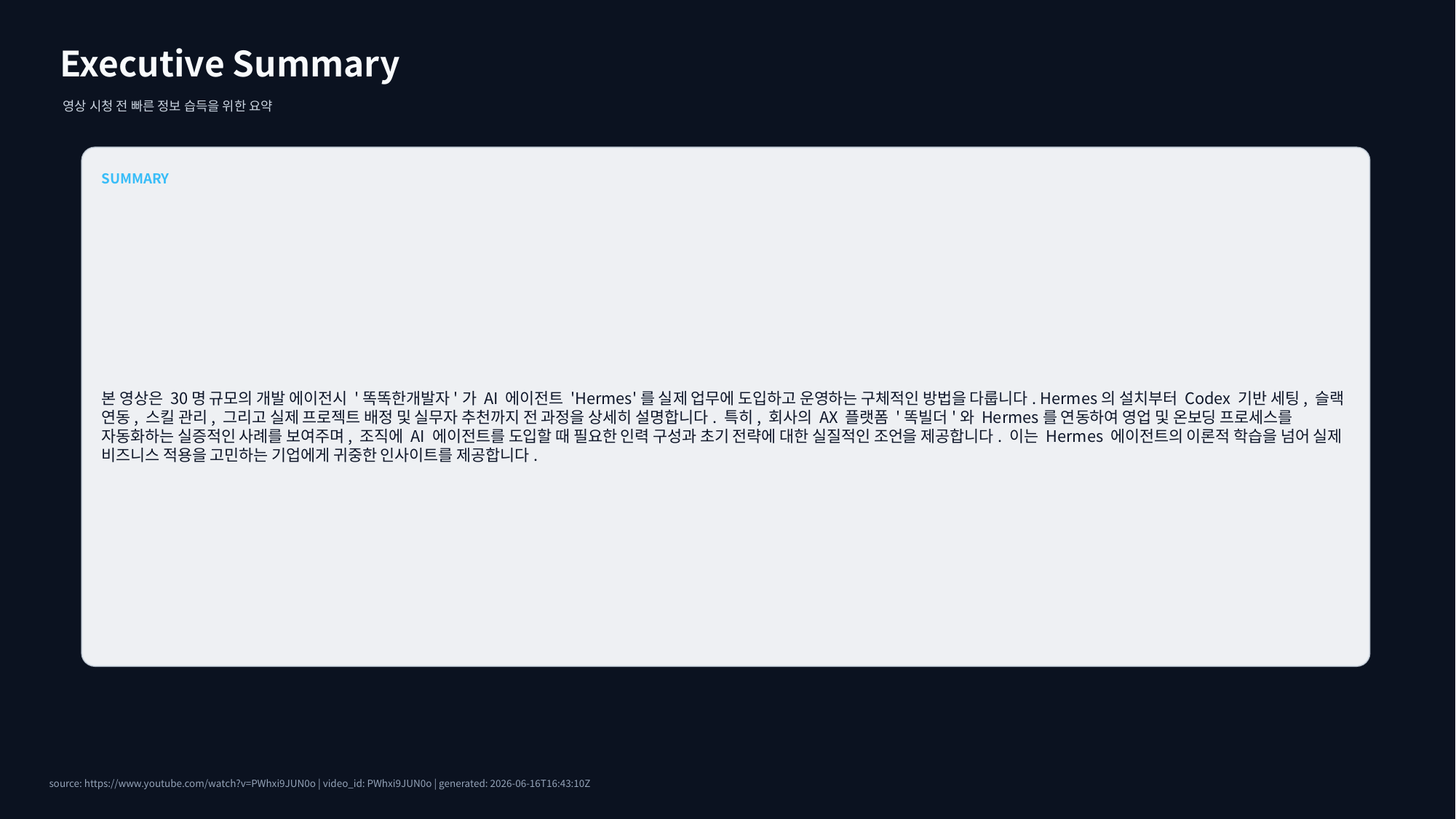

Executive Summary
영상 시청 전 빠른 정보 습득을 위한 요약

SUMMARY
본 영상은 30명 규모의 개발 에이전시 '똑똑한개발자'가 AI 에이전트 'Hermes'를 실제 업무에 도입하고 운영하는 구체적인 방법을 다룹니다. Hermes의 설치부터 Codex 기반 세팅, 슬랙 연동, 스킬 관리, 그리고 실제 프로젝트 배정 및 실무자 추천까지 전 과정을 상세히 설명합니다. 특히, 회사의 AX 플랫폼 '똑빌더'와 Hermes를 연동하여 영업 및 온보딩 프로세스를 자동화하는 실증적인 사례를 보여주며, 조직에 AI 에이전트를 도입할 때 필요한 인력 구성과 초기 전략에 대한 실질적인 조언을 제공합니다. 이는 Hermes 에이전트의 이론적 학습을 넘어 실제 비즈니스 적용을 고민하는 기업에게 귀중한 인사이트를 제공합니다.
source: https://www.youtube.com/watch?v=PWhxi9JUN0o | video_id: PWhxi9JUN0o | generated: 2026-06-16T16:43:10Z